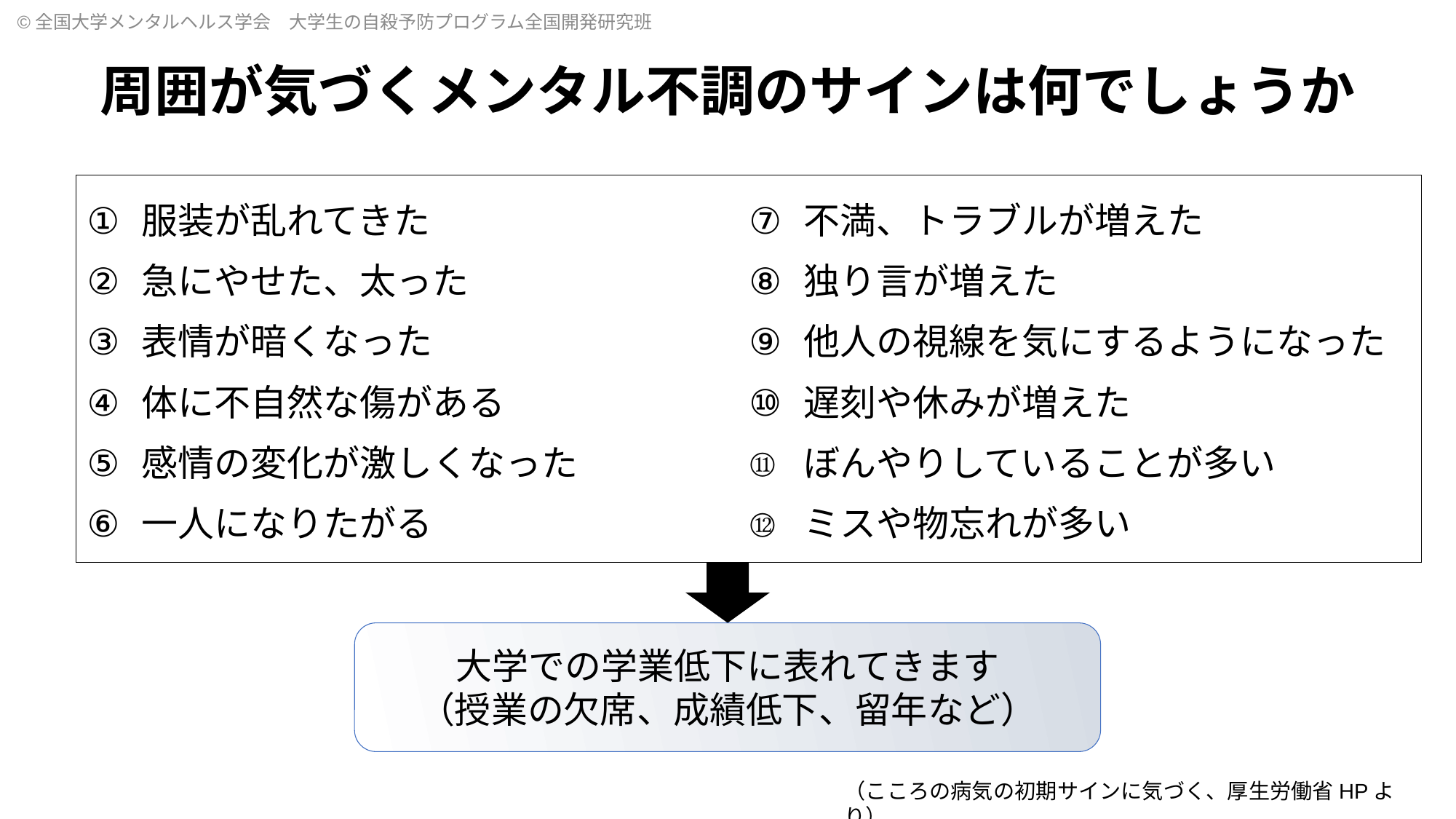

周囲が気づくメンタル不調のサインは何でしょうか
服装が乱れてきた
急にやせた、太った
表情が暗くなった
体に不自然な傷がある
感情の変化が激しくなった
一人になりたがる
不満、トラブルが増えた
独り言が増えた
他人の視線を気にするようになった
遅刻や休みが増えた
ぼんやりしていることが多い
ミスや物忘れが多い

大学での学業低下に表れてきます
（授業の欠席、成績低下、留年など）
（こころの病気の初期サインに気づく、厚生労働省HPより）